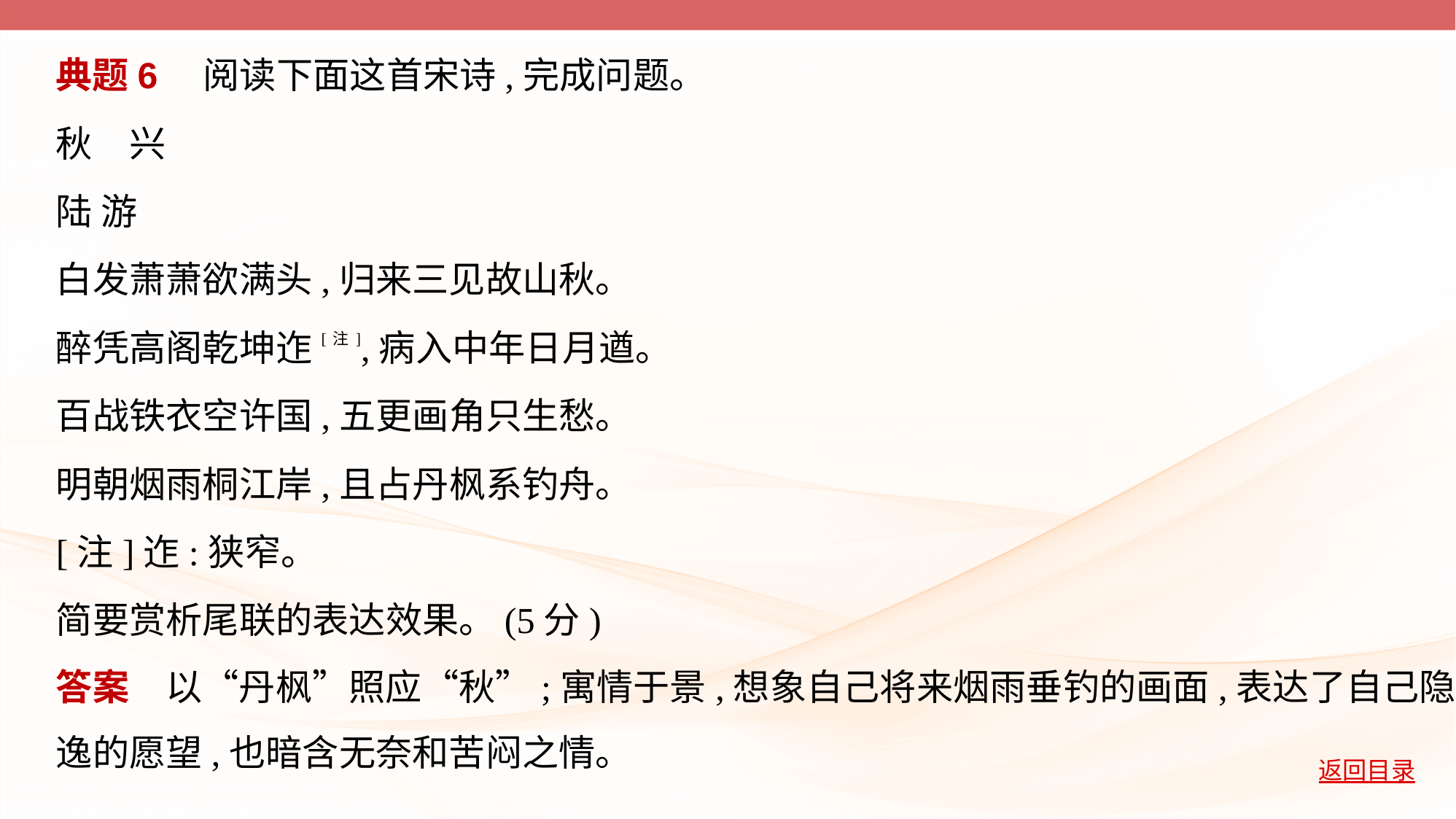

典题6　阅读下面这首宋诗,完成问题。
秋　兴
陆 游
白发萧萧欲满头,归来三见故山秋。
醉凭高阁乾坤迮[注],病入中年日月遒。
百战铁衣空许国,五更画角只生愁。
明朝烟雨桐江岸,且占丹枫系钓舟。
[注]迮:狭窄。
简要赏析尾联的表达效果。(5分)
答案　以“丹枫”照应“秋”;寓情于景,想象自己将来烟雨垂钓的画面,表达了自己隐
逸的愿望,也暗含无奈和苦闷之情。